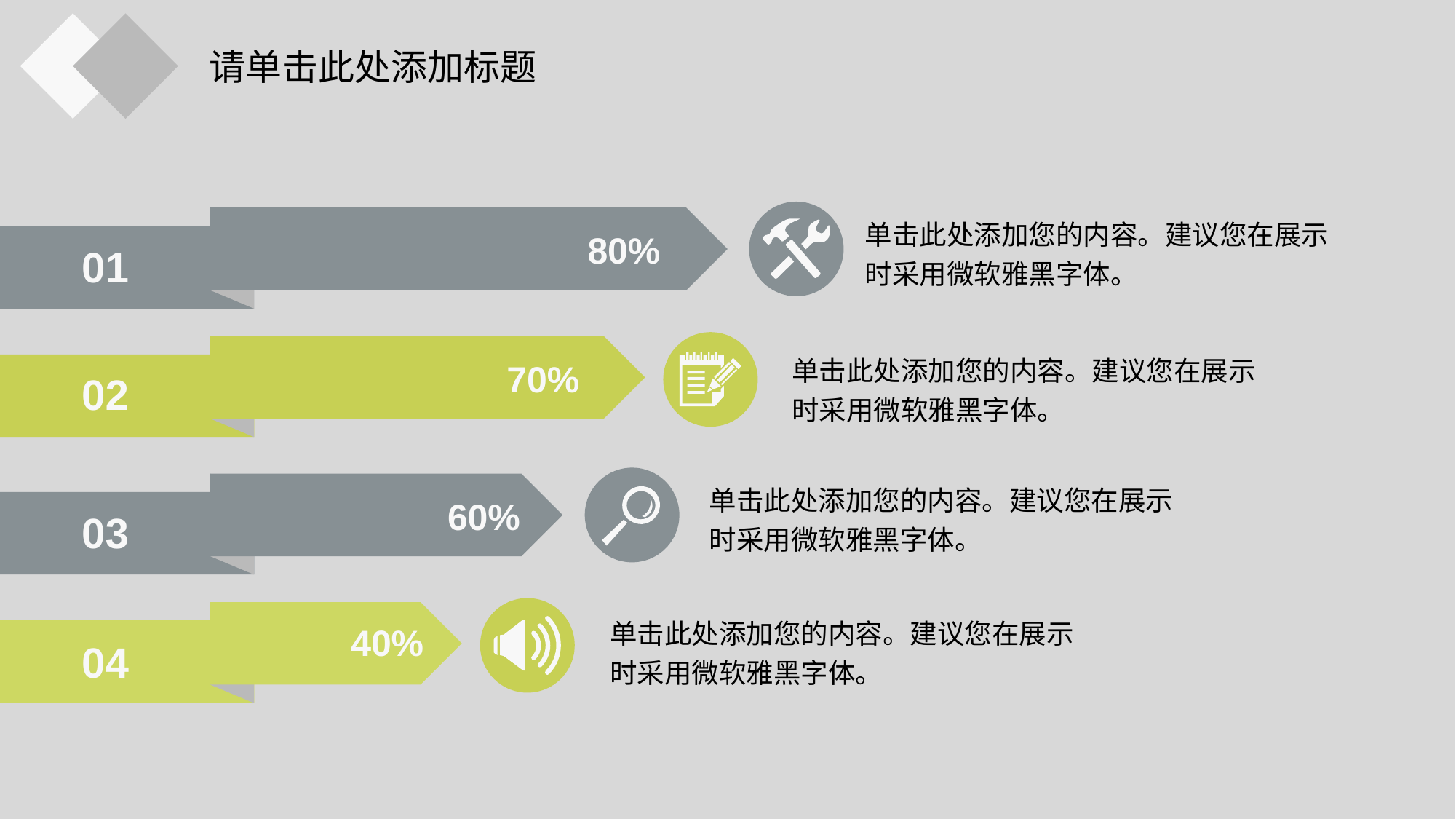

请单击此处添加标题

80%
单击此处添加您的内容。建议您在展示时采用微软雅黑字体。

01

70%
单击此处添加您的内容。建议您在展示时采用微软雅黑字体。

02

60%
单击此处添加您的内容。建议您在展示时采用微软雅黑字体。

03

40%
单击此处添加您的内容。建议您在展示时采用微软雅黑字体。

04